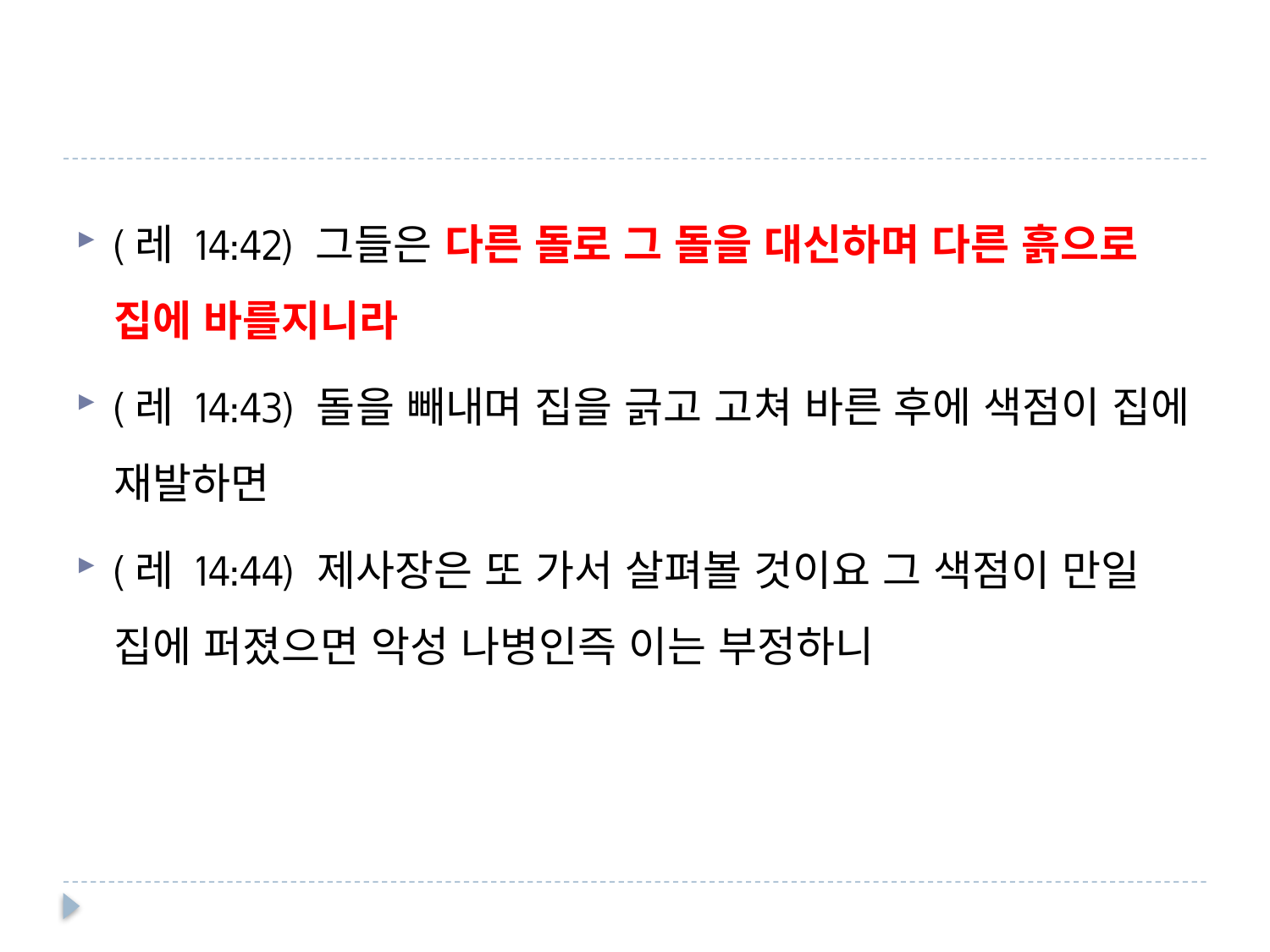

#
(레 14:42) 그들은 다른 돌로 그 돌을 대신하며 다른 흙으로 집에 바를지니라
(레 14:43) 돌을 빼내며 집을 긁고 고쳐 바른 후에 색점이 집에 재발하면
(레 14:44) 제사장은 또 가서 살펴볼 것이요 그 색점이 만일 집에 퍼졌으면 악성 나병인즉 이는 부정하니